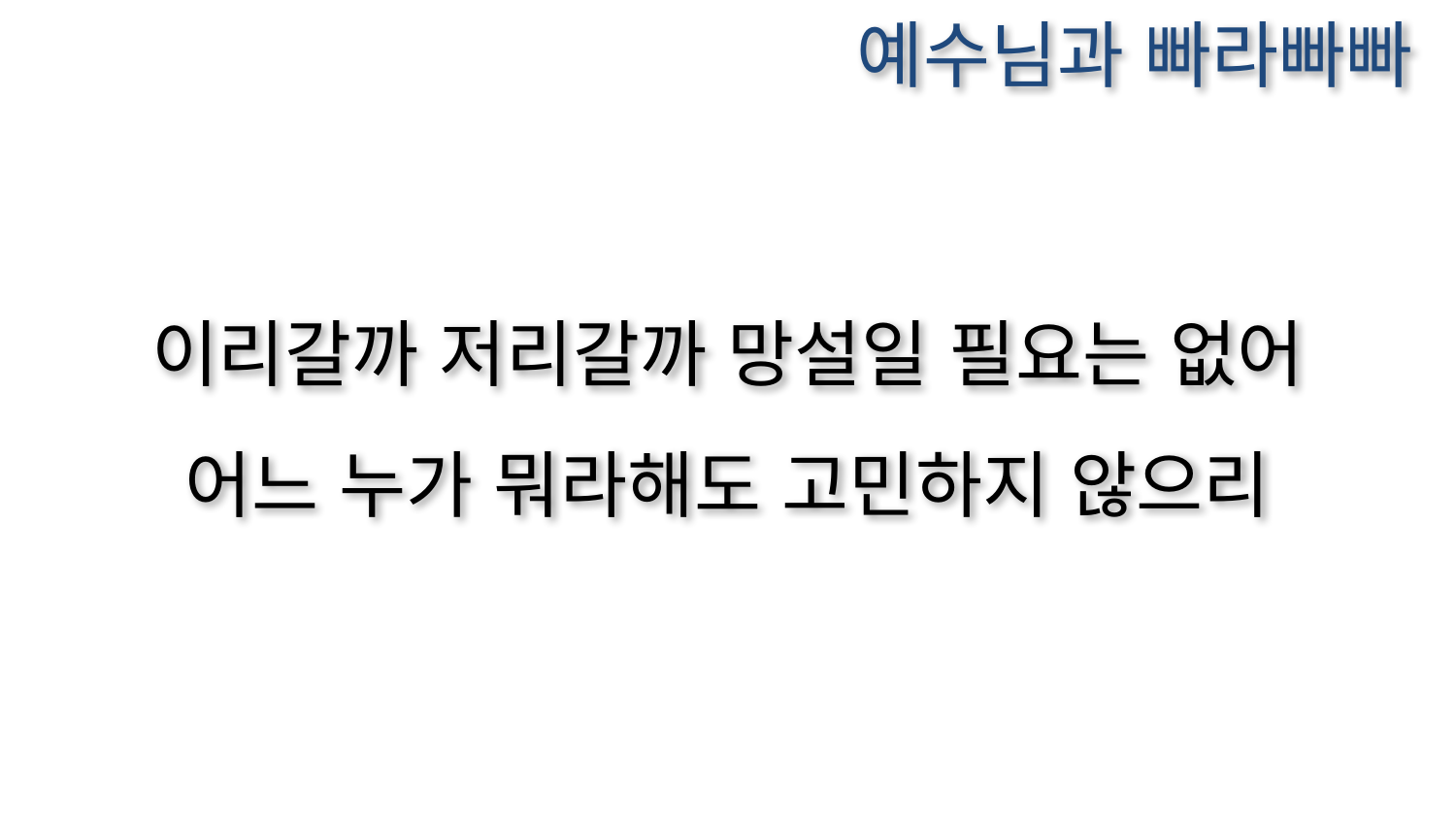

예수님과 빠라빠빠
이리갈까 저리갈까 망설일 필요는 없어
어느 누가 뭐라해도 고민하지 않으리